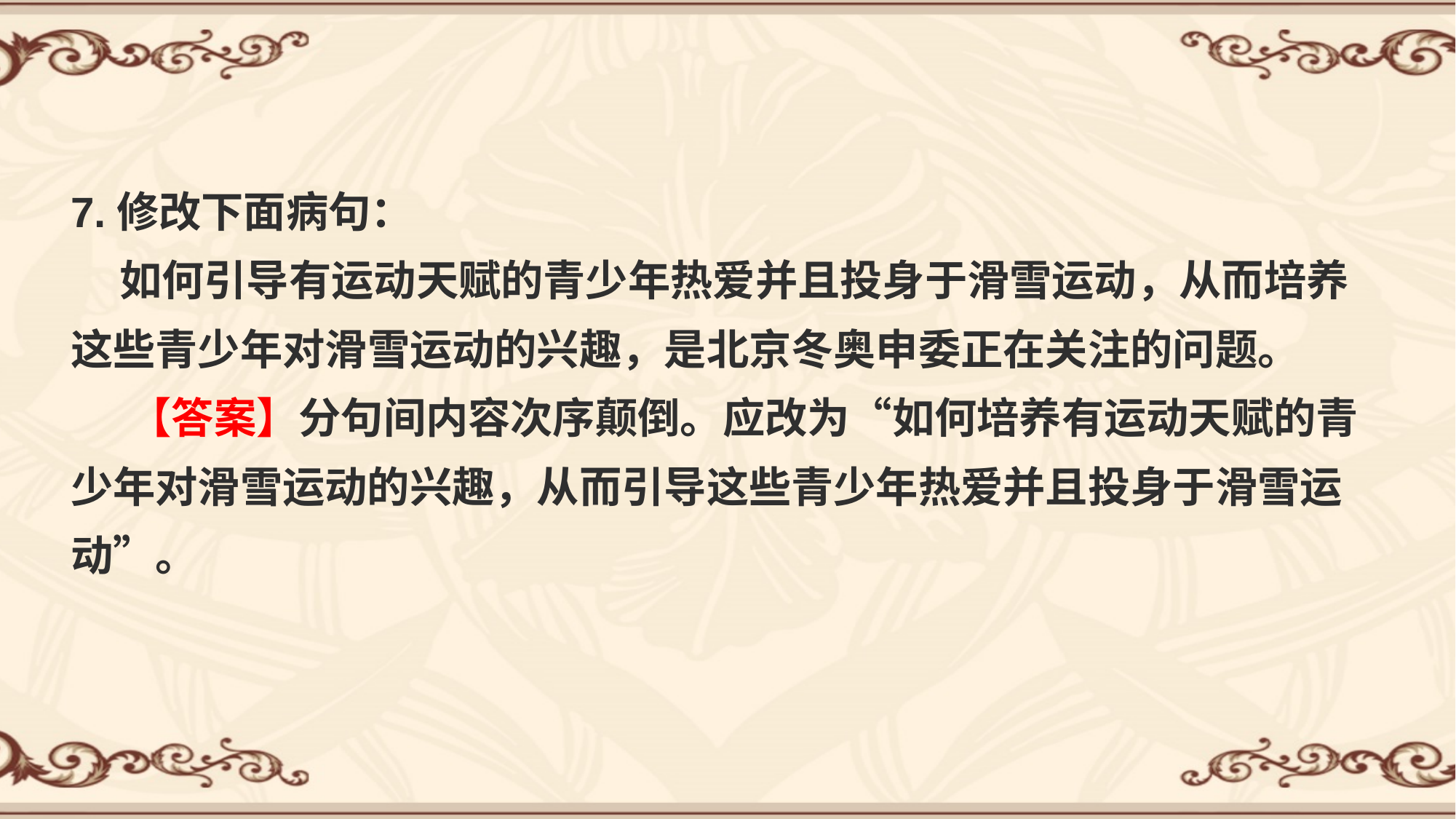

7.修改下面病句：
    如何引导有运动天赋的青少年热爱并且投身于滑雪运动，从而培养这些青少年对滑雪运动的兴趣，是北京冬奥申委正在关注的问题。
     【答案】分句间内容次序颠倒。应改为“如何培养有运动天赋的青少年对滑雪运动的兴趣，从而引导这些青少年热爱并且投身于滑雪运动”。